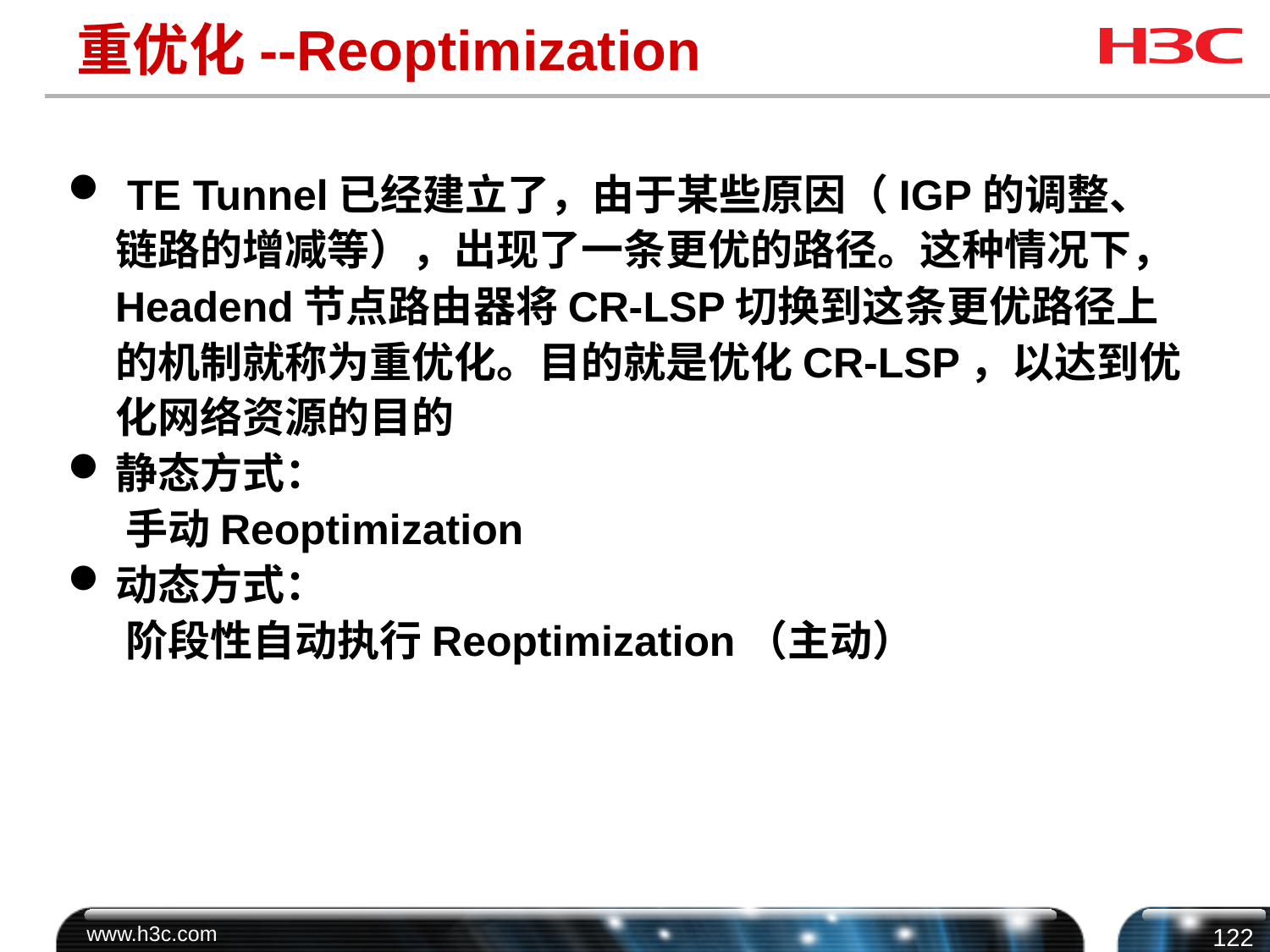

# 重优化--Reoptimization
 TE Tunnel已经建立了，由于某些原因（IGP的调整、链路的增减等），出现了一条更优的路径。这种情况下，Headend节点路由器将CR-LSP切换到这条更优路径上的机制就称为重优化。目的就是优化CR-LSP，以达到优化网络资源的目的
静态方式：
     手动Reoptimization
动态方式：
     阶段性自动执行Reoptimization（主动）